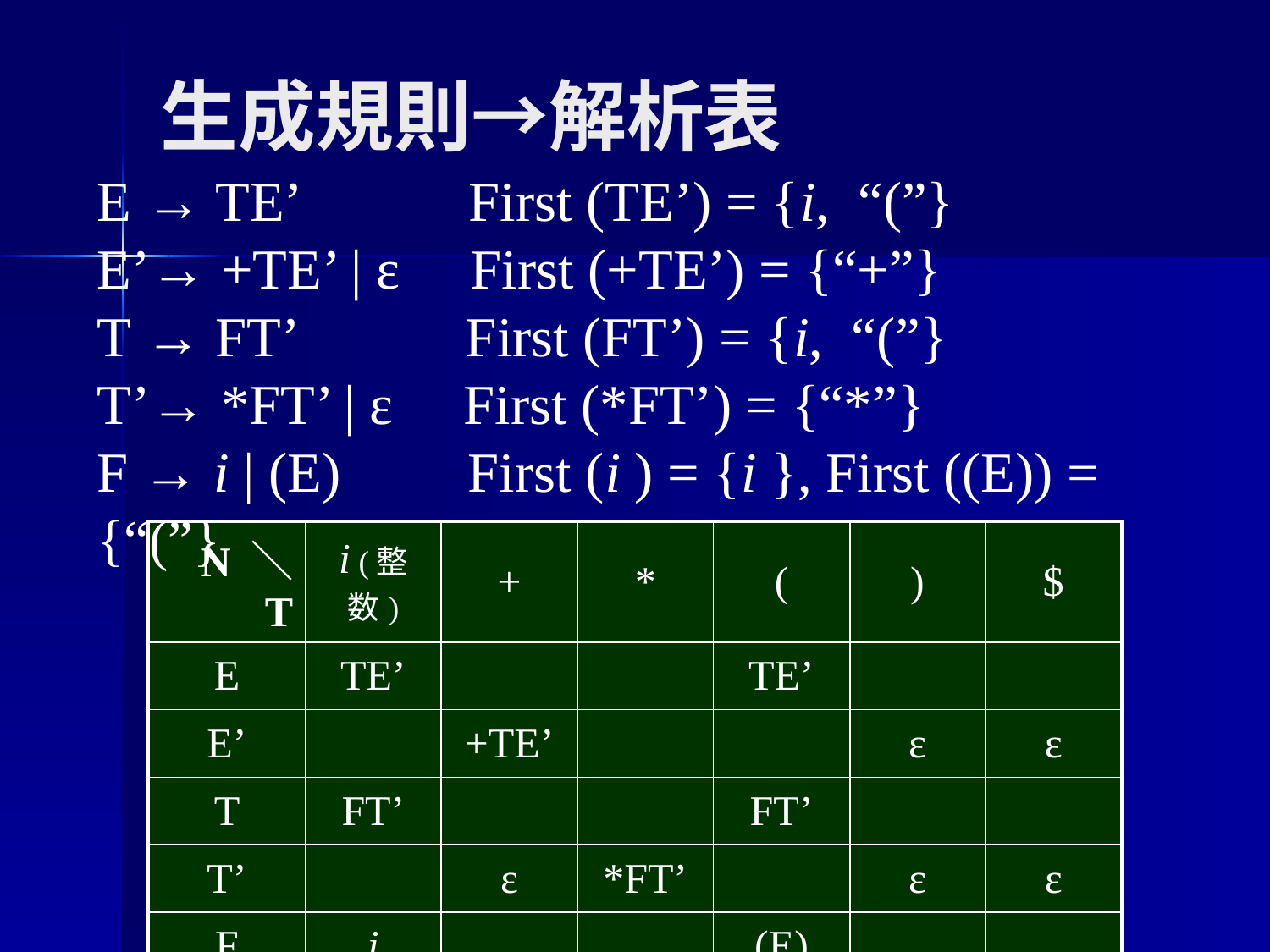

# 生成規則→解析表
E → TE’            First (TE’) = {i,  “(”}
E’→ +TE’ | ε     First (+TE’) = {“+”}
T → FT’            First (FT’) = {i,  “(”}
T’→ *FT’ | ε     First (*FT’) = {“*”}
F → i | (E)         First (i ) = {i }, First ((E)) = {“(”}
| N ＼ T | i (整数) | + | \* | ( | ) | $ |
| --- | --- | --- | --- | --- | --- | --- |
| E | TE’ |  |  | TE’ |  |  |
| E’ |  | +TE’ |  |  | ε | ε |
| T | FT’ |  |  | FT’ |  |  |
| T’ |  | ε | \*FT’ |  | ε | ε |
| F | i |  |  | (E) |  |  |